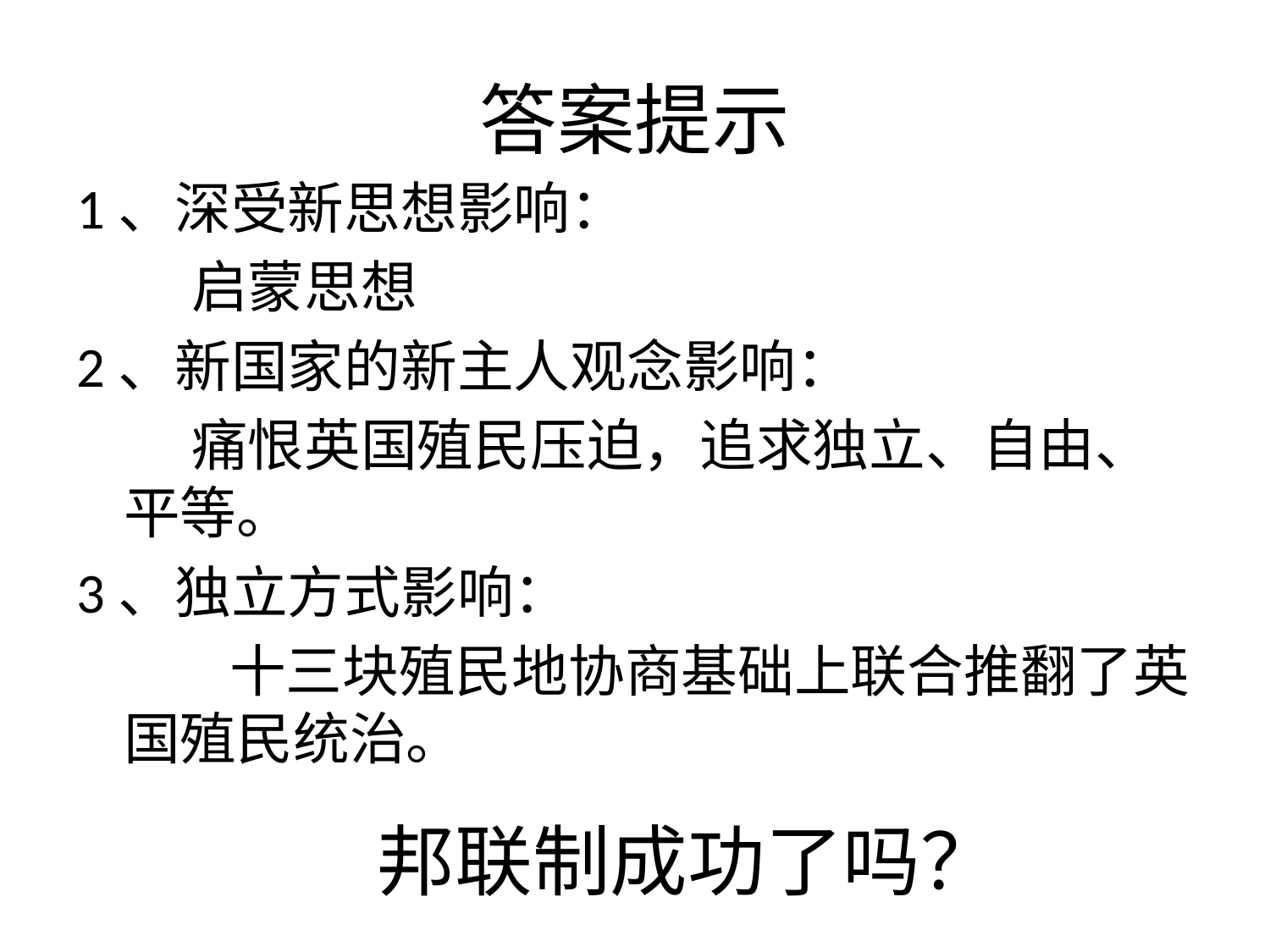

# 答案提示
1、深受新思想影响：
        启蒙思想
2、新国家的新主人观念影响：
        痛恨英国殖民压迫，追求独立、自由、平等。
3、独立方式影响：
           十三块殖民地协商基础上联合推翻了英国殖民统治。
邦联制成功了吗？